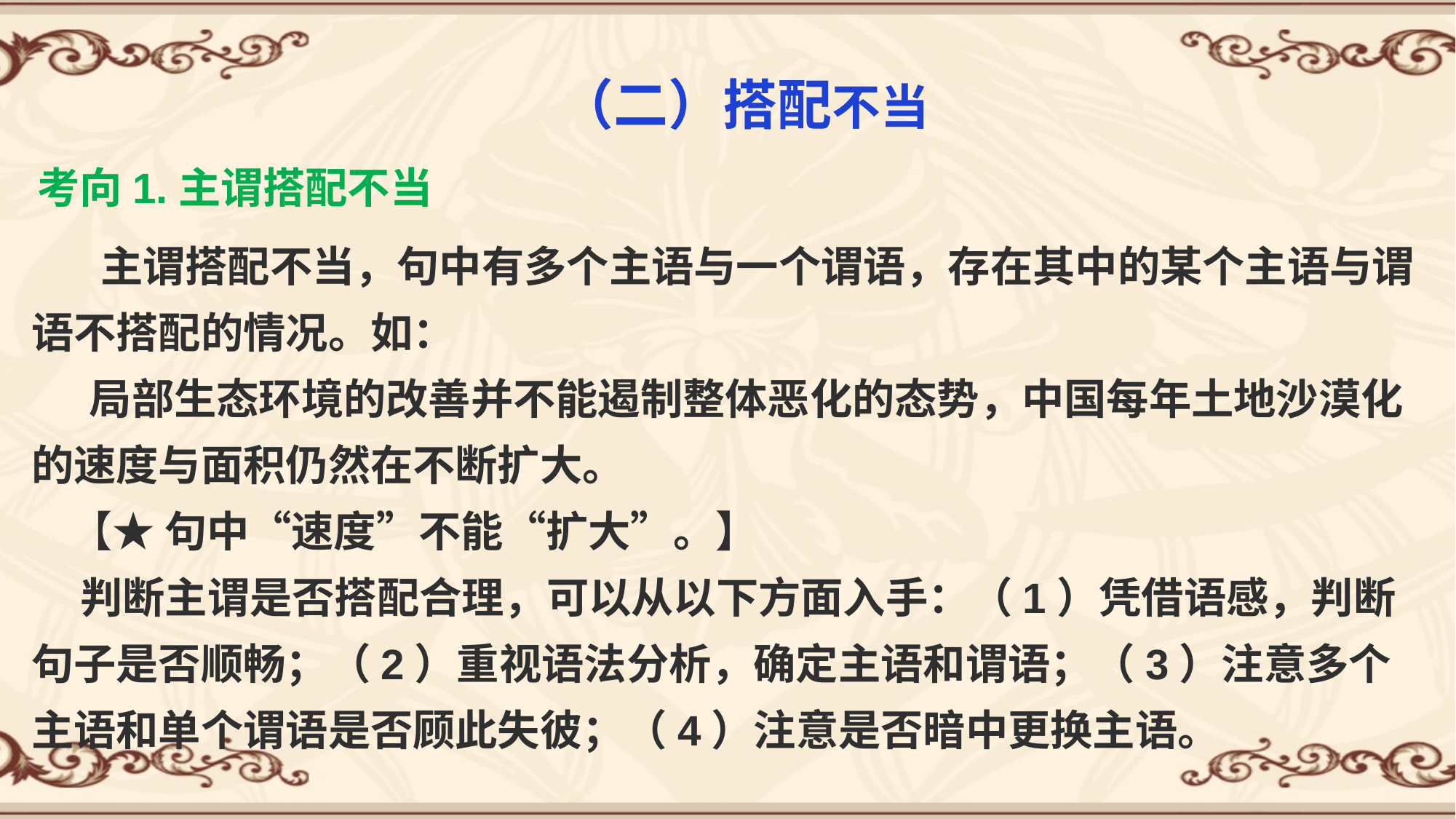

# （二）搭配不当
考向1.主谓搭配不当
       主谓搭配不当，句中有多个主语与一个谓语，存在其中的某个主语与谓语不搭配的情况。如：
      局部生态环境的改善并不能遏制整体恶化的态势，中国每年土地沙漠化的速度与面积仍然在不断扩大。
   【★ 句中“速度”不能“扩大”。】
    判断主谓是否搭配合理，可以从以下方面入手：（1）凭借语感，判断句子是否顺畅；（2）重视语法分析，确定主语和谓语；（3）注意多个主语和单个谓语是否顾此失彼；（4）注意是否暗中更换主语。